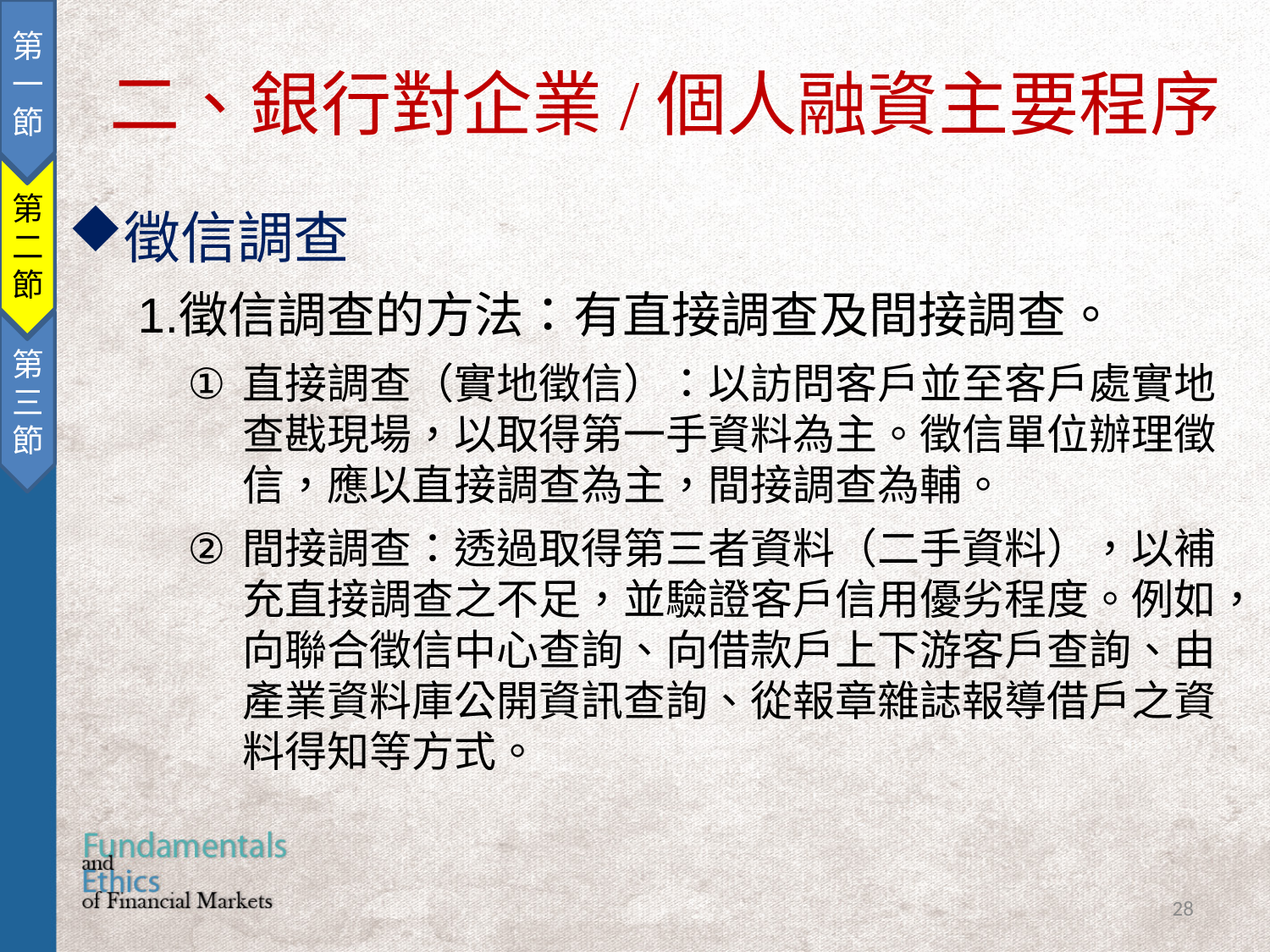

第一節
第二節
第三節
二、銀行對企業/個人融資主要程序
徵信調查
徵信調查的方法：有直接調查及間接調查。
直接調查（實地徵信）：以訪問客戶並至客戶處實地查戡現場，以取得第一手資料為主。徵信單位辦理徵信，應以直接調查為主，間接調查為輔。
間接調查：透過取得第三者資料（二手資料），以補充直接調查之不足，並驗證客戶信用優劣程度。例如，向聯合徵信中心查詢、向借款戶上下游客戶查詢、由產業資料庫公開資訊查詢、從報章雜誌報導借戶之資料得知等方式。
28